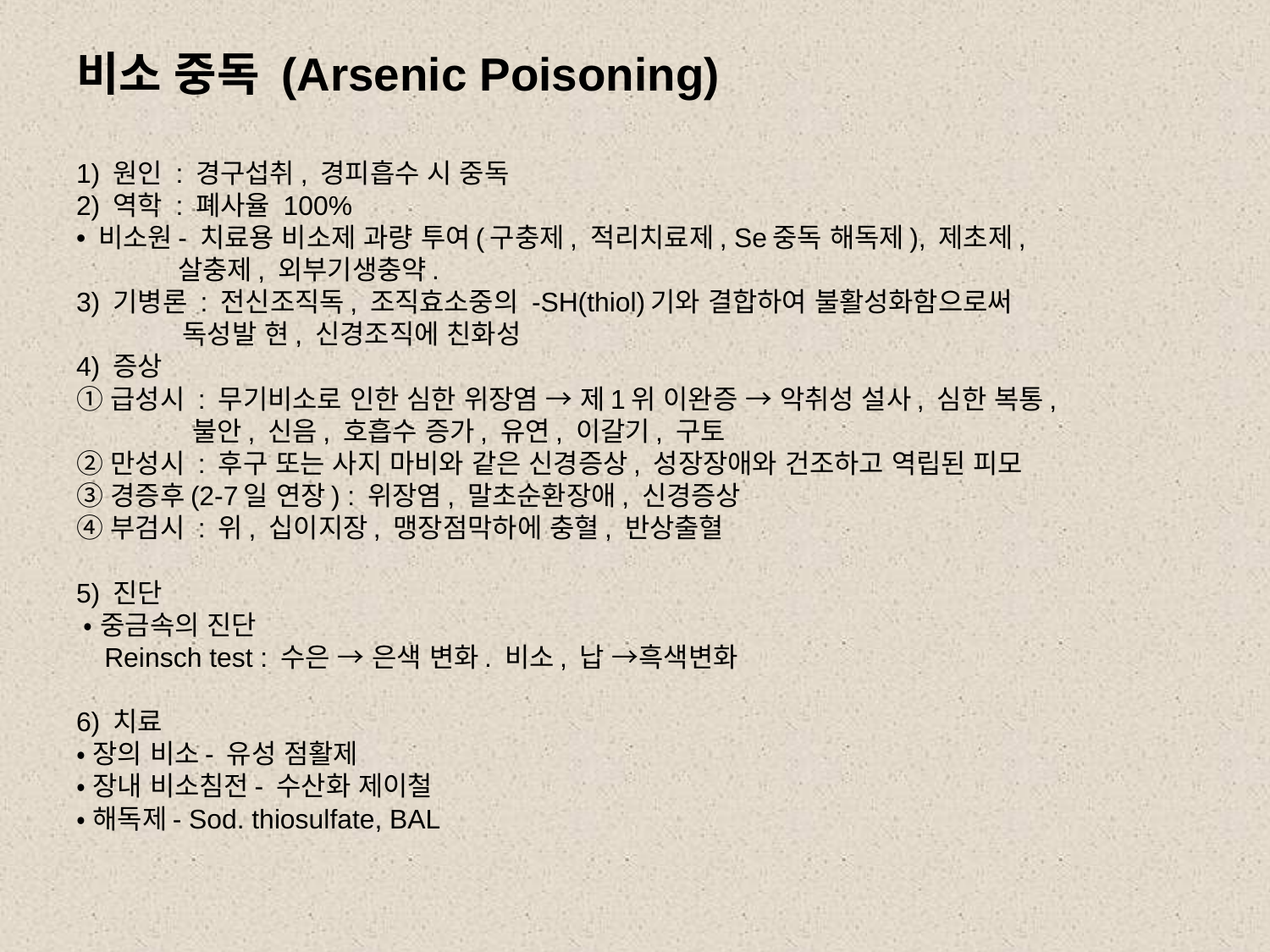

# 비소 중독 (Arsenic Poisoning) 1) 원인 : 경구섭취, 경피흡수 시 중독 2) 역학 : 폐사율 100% • 비소원- 치료용 비소제 과량 투여(구충제, 적리치료제, Se중독 해독제), 제초제, 살충제, 외부기생충약. 3) 기병론 : 전신조직독, 조직효소중의 -SH(thiol)기와 결합하여 불활성화함으로써 독성발 현, 신경조직에 친화성 4) 증상 ① 급성시 : 무기비소로 인한 심한 위장염 → 제1위 이완증 → 악취성 설사, 심한 복통, 불안, 신음, 호흡수 증가, 유연, 이갈기, 구토 ② 만성시 : 후구 또는 사지 마비와 같은 신경증상, 성장장애와 건조하고 역립된 피모 ③ 경증후(2-7일 연장) : 위장염, 말초순환장애, 신경증상 ④ 부검시 : 위, 십이지장, 맹장점막하에 충혈, 반상출혈 5) 진단 • 중금속의 진단 Reinsch test : 수은 → 은색 변화. 비소, 납 →흑색변화 6) 치료 • 장의 비소- 유성 점활제 • 장내 비소침전- 수산화 제이철 • 해독제- Sod. thiosulfate, BAL